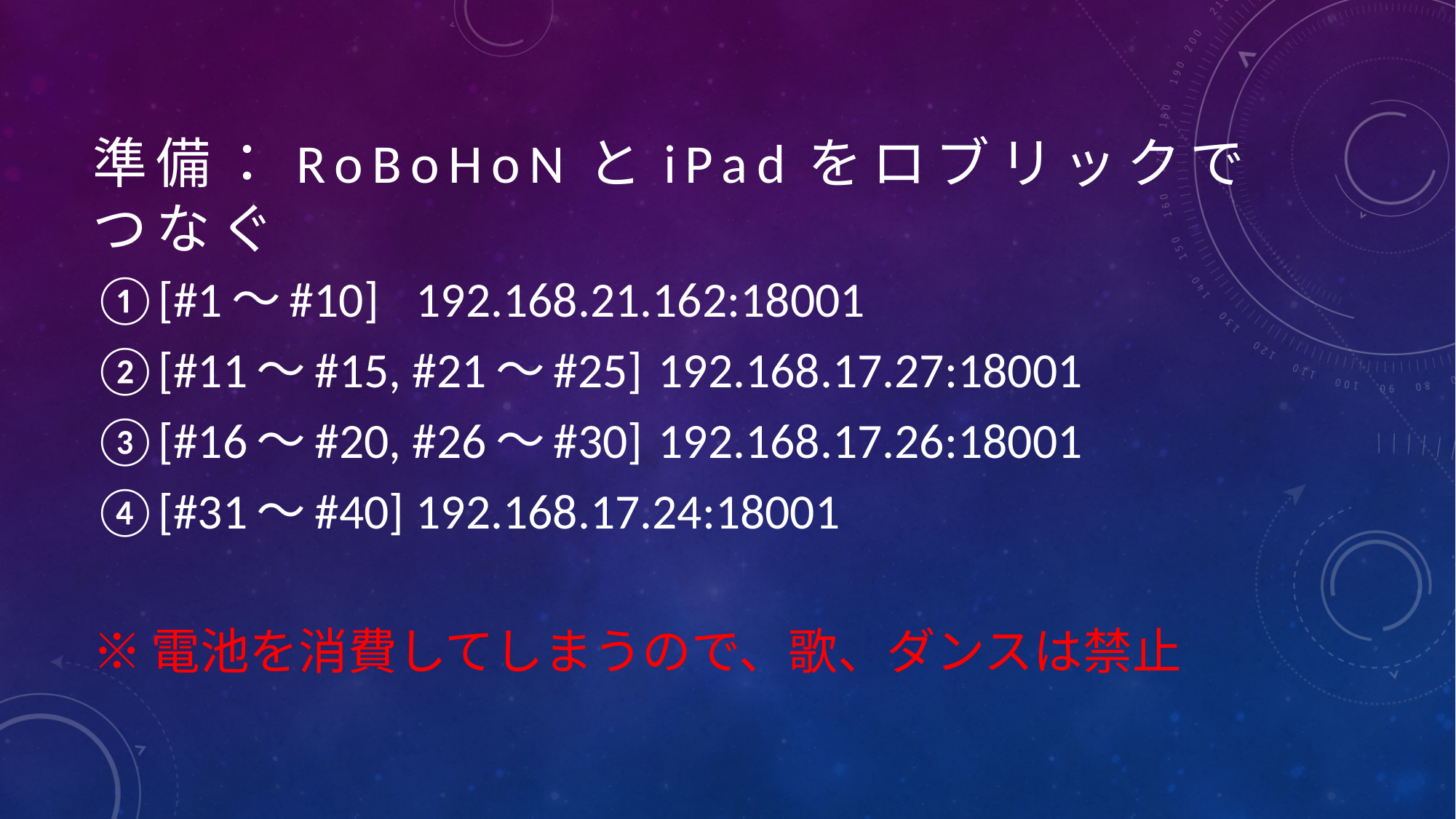

準備：RoBoHoNとiPadをロブリックでつなぐ
①[#1～#10] 						192.168.21.162:18001
②[#11～#15, #21～#25] 	192.168.17.27:18001
③[#16～#20, #26～#30] 	192.168.17.26:18001
④[#31～#40] 					192.168.17.24:18001

※電池を消費してしまうので、歌、ダンスは禁止